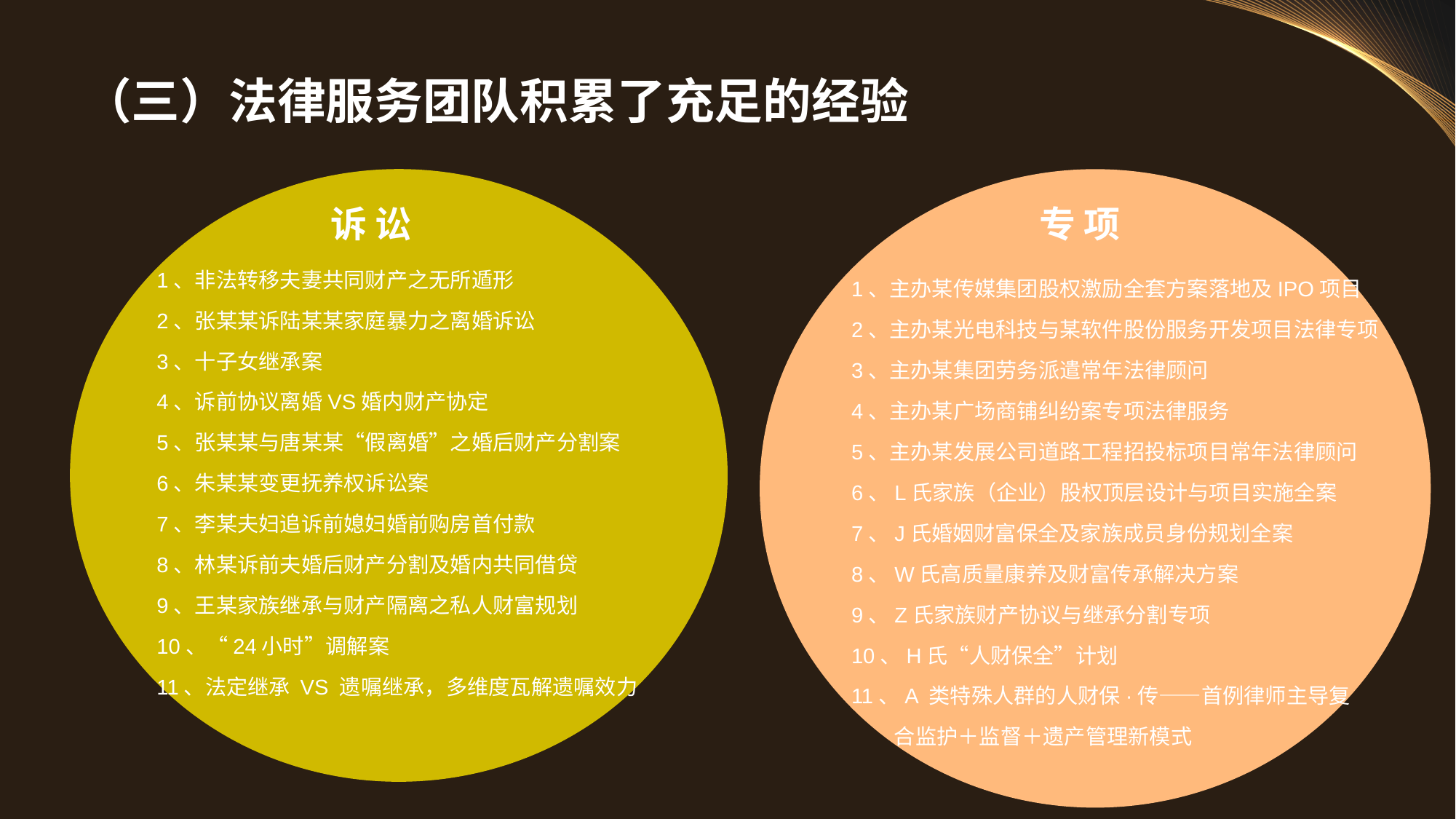

# （三）法律服务团队积累了充足的经验

诉 讼
专 项
1、非法转移夫妻共同财产之无所遁形
2、张某某诉陆某某家庭暴力之离婚诉讼
3、十子女继承案
4、诉前协议离婚VS婚内财产协定
5、张某某与唐某某“假离婚”之婚后财产分割案
6、朱某某变更抚养权诉讼案
7、李某夫妇追诉前媳妇婚前购房首付款
8、林某诉前夫婚后财产分割及婚内共同借贷
9、王某家族继承与财产隔离之私人财富规划
10、“24小时”调解案
11、法定继承 VS 遗嘱继承，多维度瓦解遗嘱效力

1、主办某传媒集团股权激励全套方案落地及IPO项目
2、主办某光电科技与某软件股份服务开发项目法律专项
3、主办某集团劳务派遣常年法律顾问
4、主办某广场商铺纠纷案专项法律服务
5、主办某发展公司道路工程招投标项目常年法律顾问
6、L氏家族（企业）股权顶层设计与项目实施全案
7、J氏婚姻财富保全及家族成员身份规划全案
8、W氏高质量康养及财富传承解决方案
9、Z氏家族财产协议与继承分割专项
10、H氏“人财保全”计划
11、A 类特殊人群的人财保·传——首例律师主导复
        合监护＋监督＋遗产管理新模式